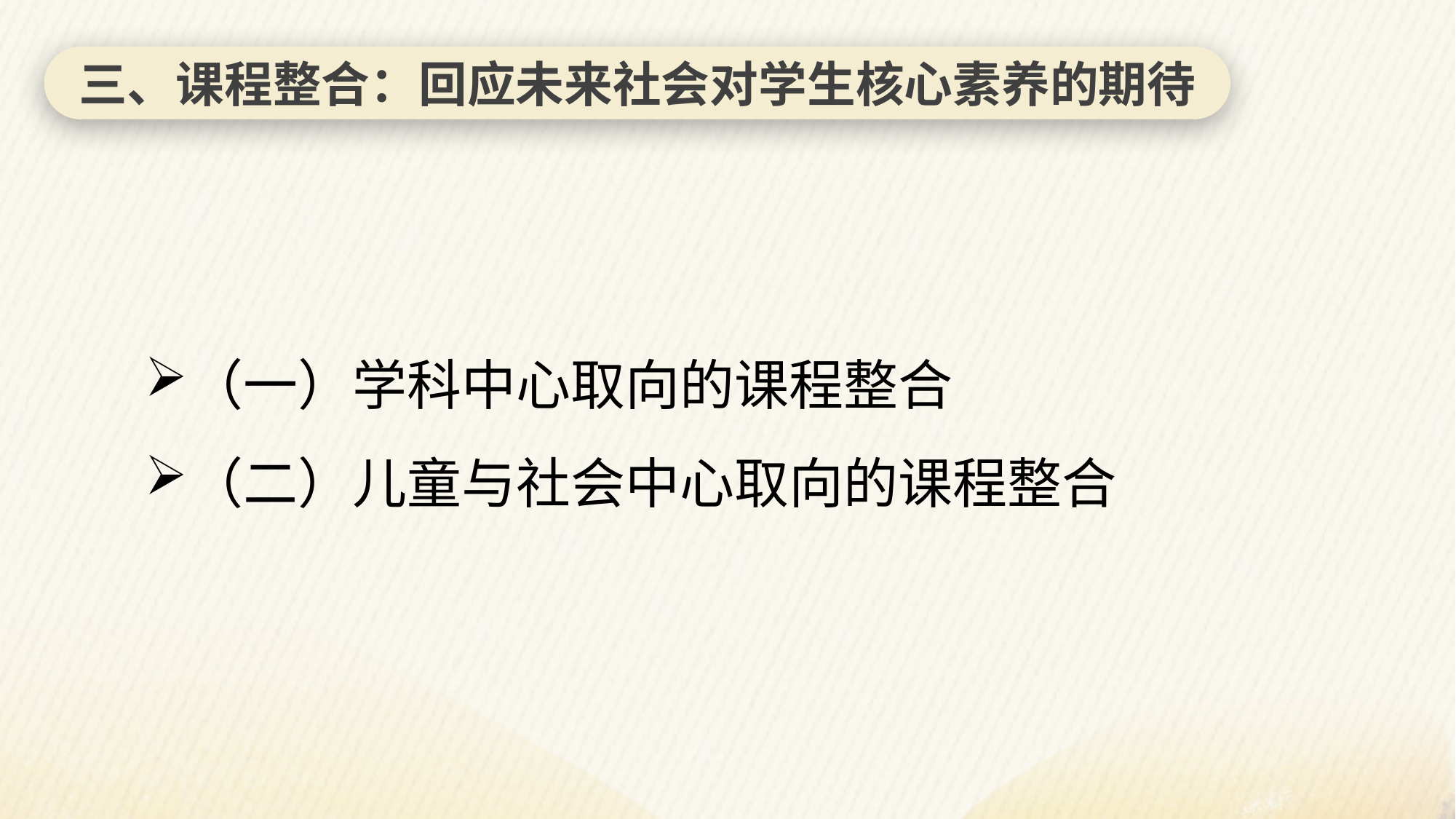

三、课程整合：回应未来社会对学生核心素养的期待
（一）学科中心取向的课程整合
（二）儿童与社会中心取向的课程整合